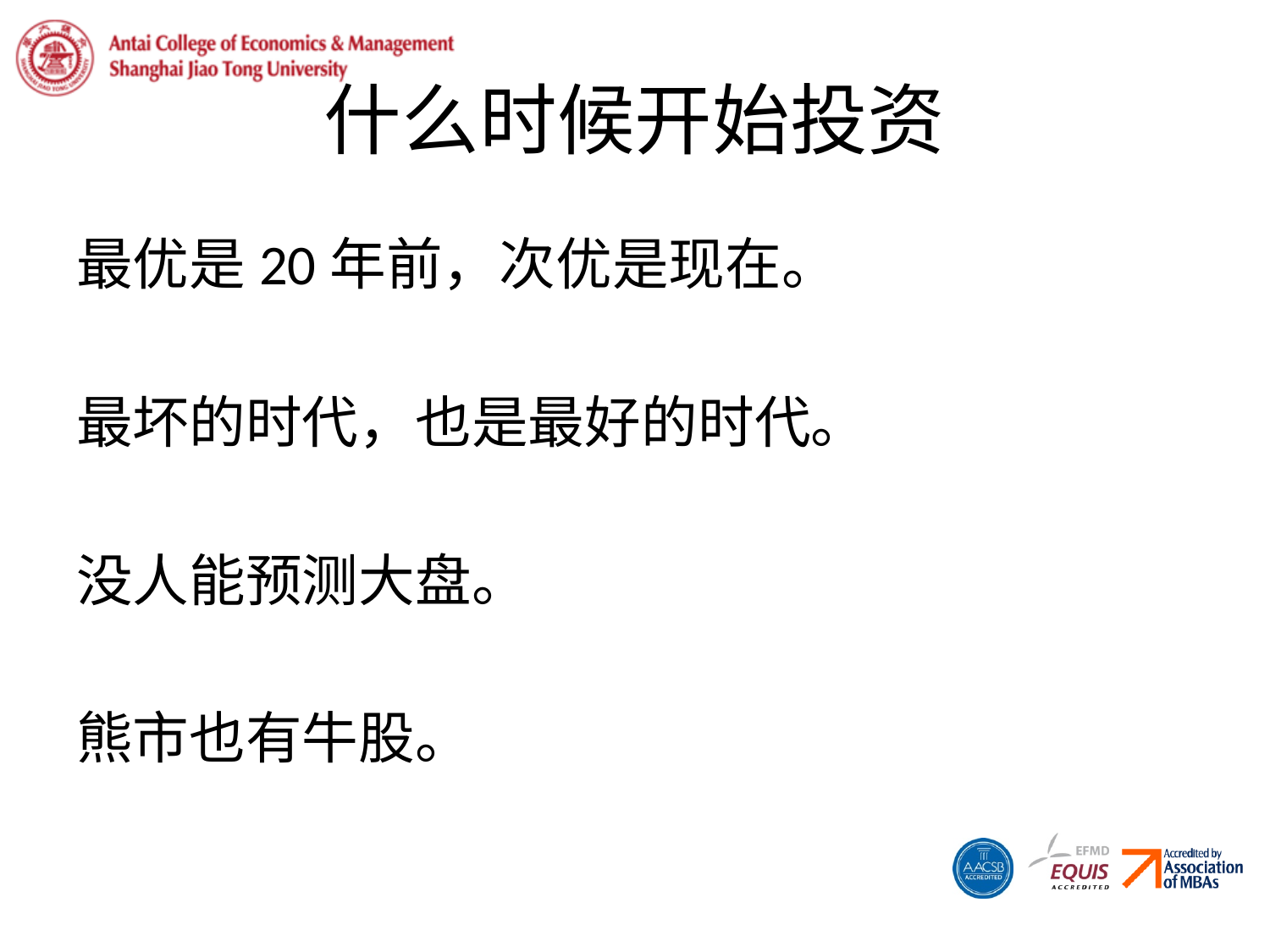

# 什么时候开始投资
最优是20年前，次优是现在。

最坏的时代，也是最好的时代。

没人能预测大盘。

熊市也有牛股。